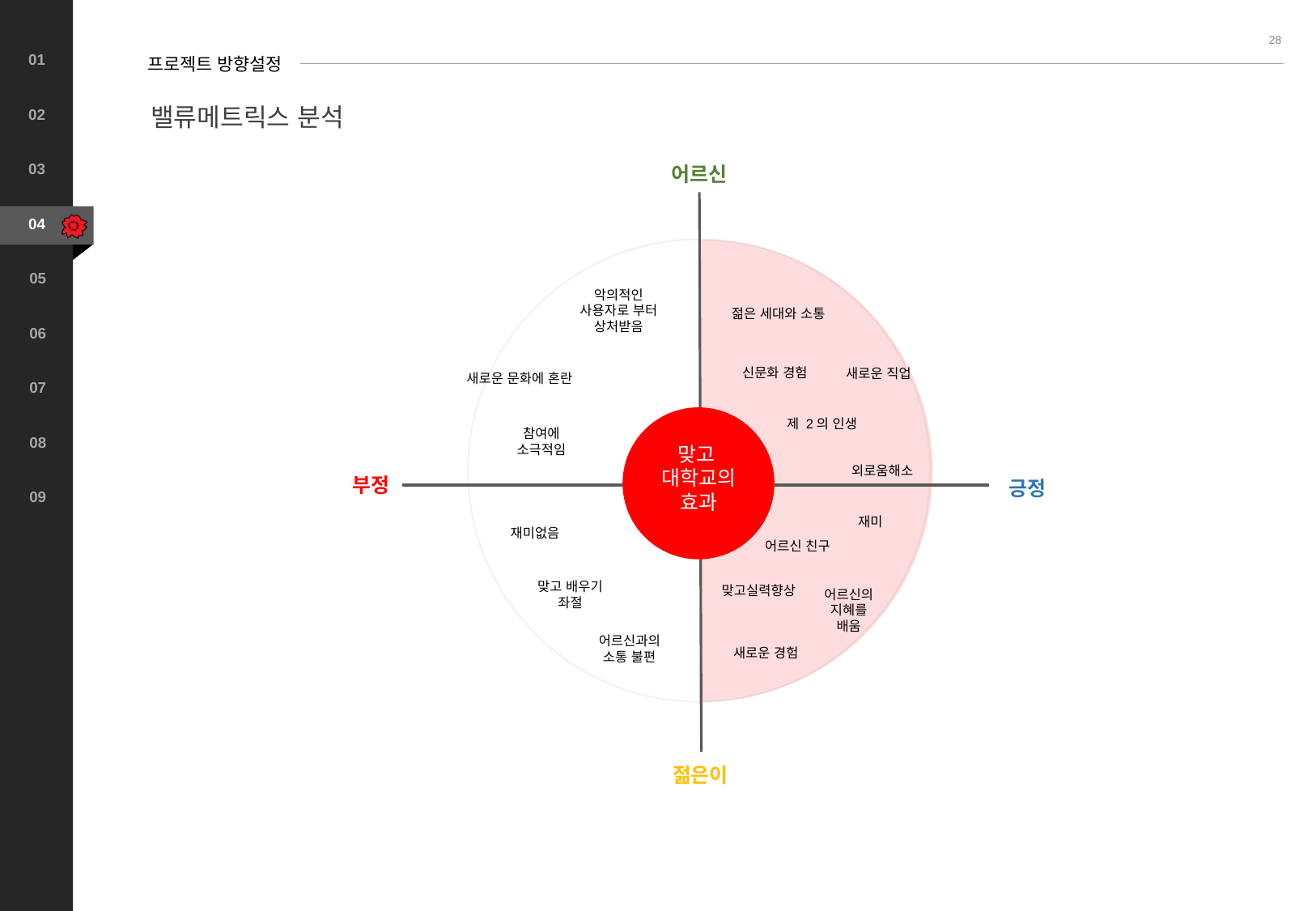

28
프로젝트 방향설정
밸류메트릭스 분석
어르신

악의적인
사용자로 부터
상처받음
젊은 세대와 소통
신문화 경험
새로운 직업
새로운 문화에 혼란

제 2의 인생
참여에
소극적임
맞고
대학교의
효과
외로움해소
부정
긍정
재미
재미없음
어르신 친구
맞고 배우기
좌절
맞고실력향상
어르신의
지혜를
배움
어르신과의
소통 불편
새로운 경험
젊은이